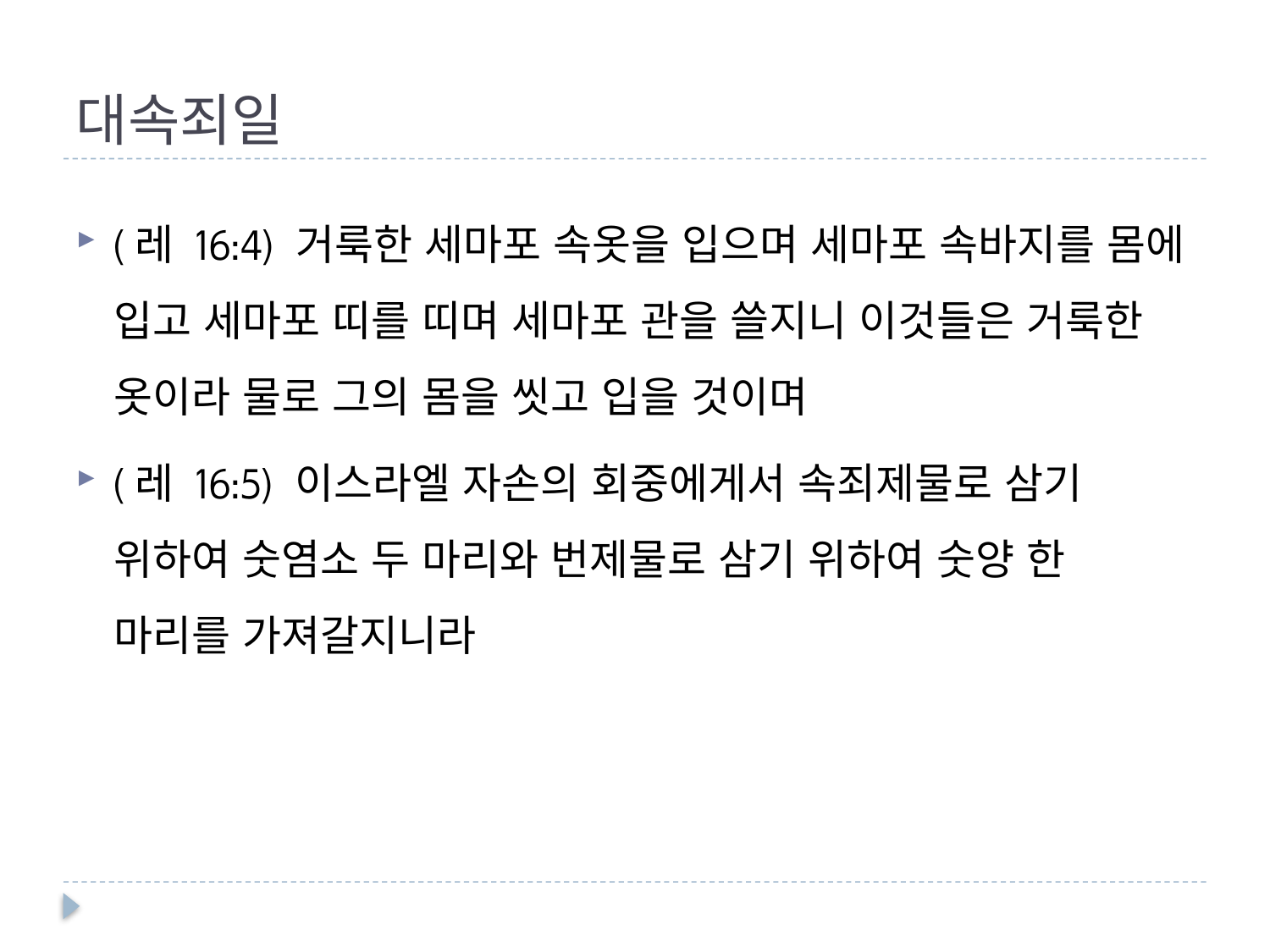

# 대속죄일
(레 16:4) 거룩한 세마포 속옷을 입으며 세마포 속바지를 몸에 입고 세마포 띠를 띠며 세마포 관을 쓸지니 이것들은 거룩한 옷이라 물로 그의 몸을 씻고 입을 것이며
(레 16:5) 이스라엘 자손의 회중에게서 속죄제물로 삼기 위하여 숫염소 두 마리와 번제물로 삼기 위하여 숫양 한 마리를 가져갈지니라